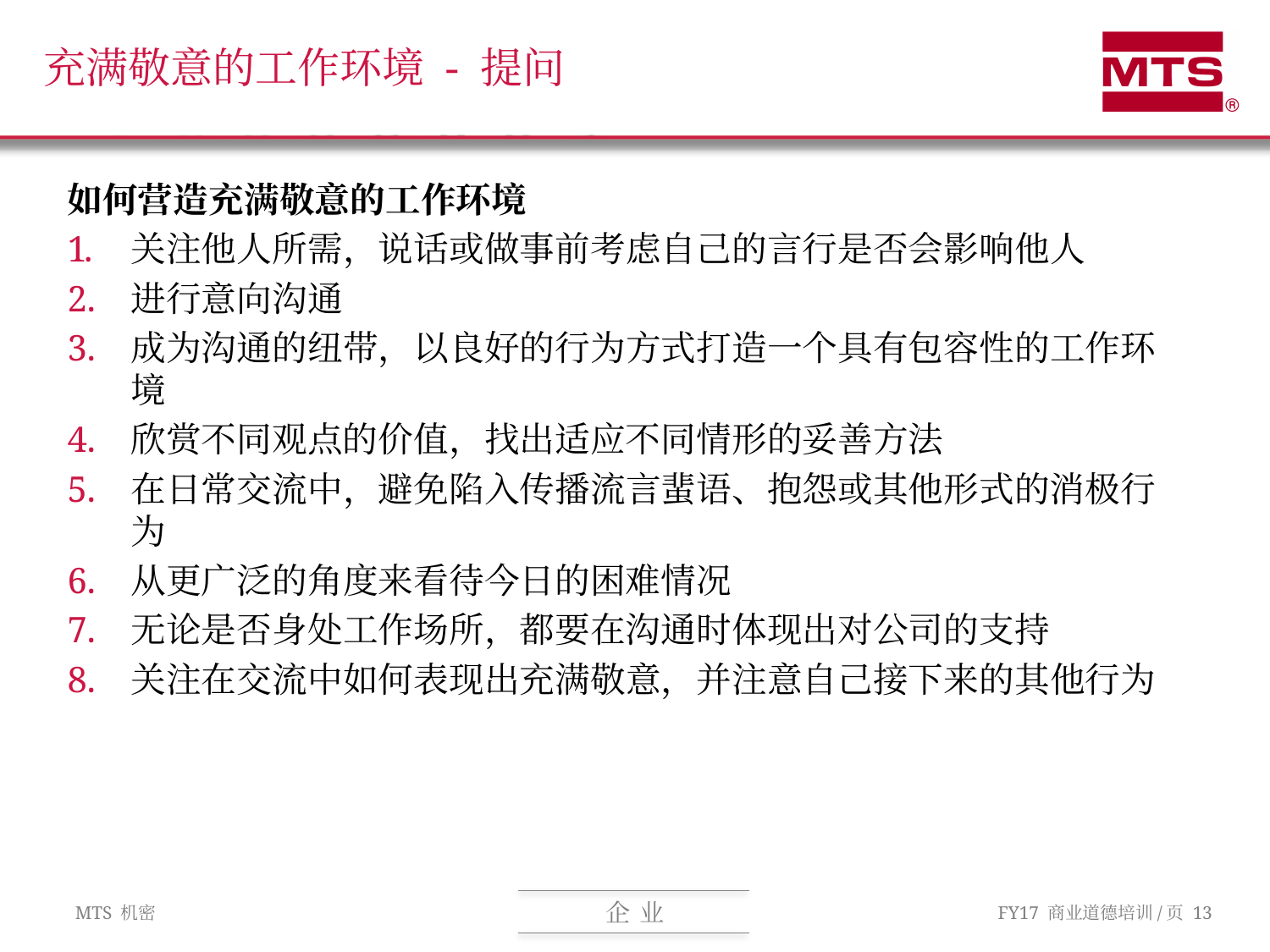

# 充满敬意的工作环境 - 提问
如何营造充满敬意的工作环境
关注他人所需，说话或做事前考虑自己的言行是否会影响他人
进行意向沟通
成为沟通的纽带，以良好的行为方式打造一个具有包容性的工作环境
欣赏不同观点的价值，找出适应不同情形的妥善方法
在日常交流中，避免陷入传播流言蜚语、抱怨或其他形式的消极行为
从更广泛的角度来看待今日的困难情况
无论是否身处工作场所，都要在沟通时体现出对公司的支持
关注在交流中如何表现出充满敬意，并注意自己接下来的其他行为